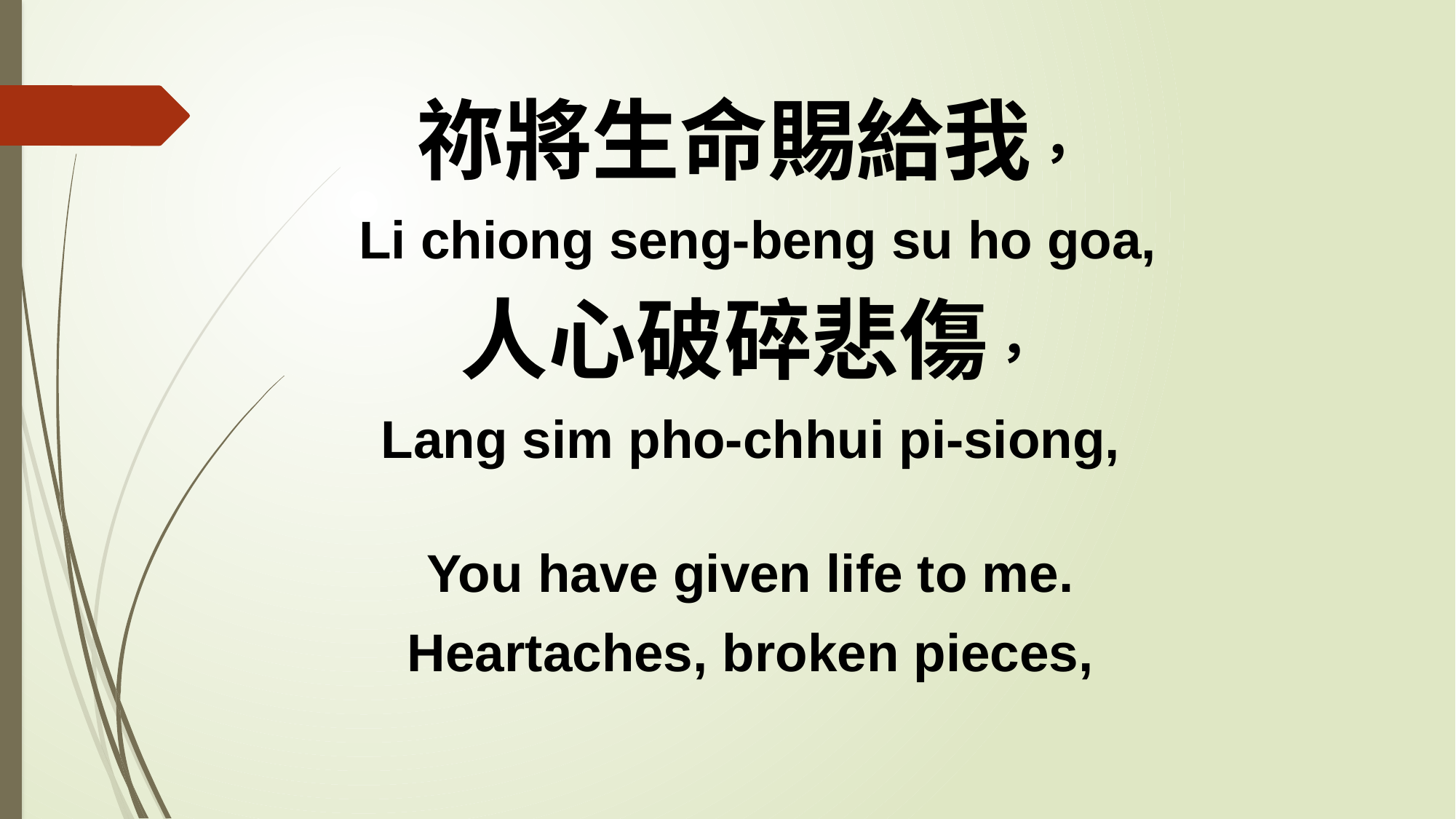

祢將生命賜給我，
 Li chiong seng-beng su ho goa,
人心破碎悲傷，
Lang sim pho-chhui pi-siong,

You have given life to me.
Heartaches, broken pieces,